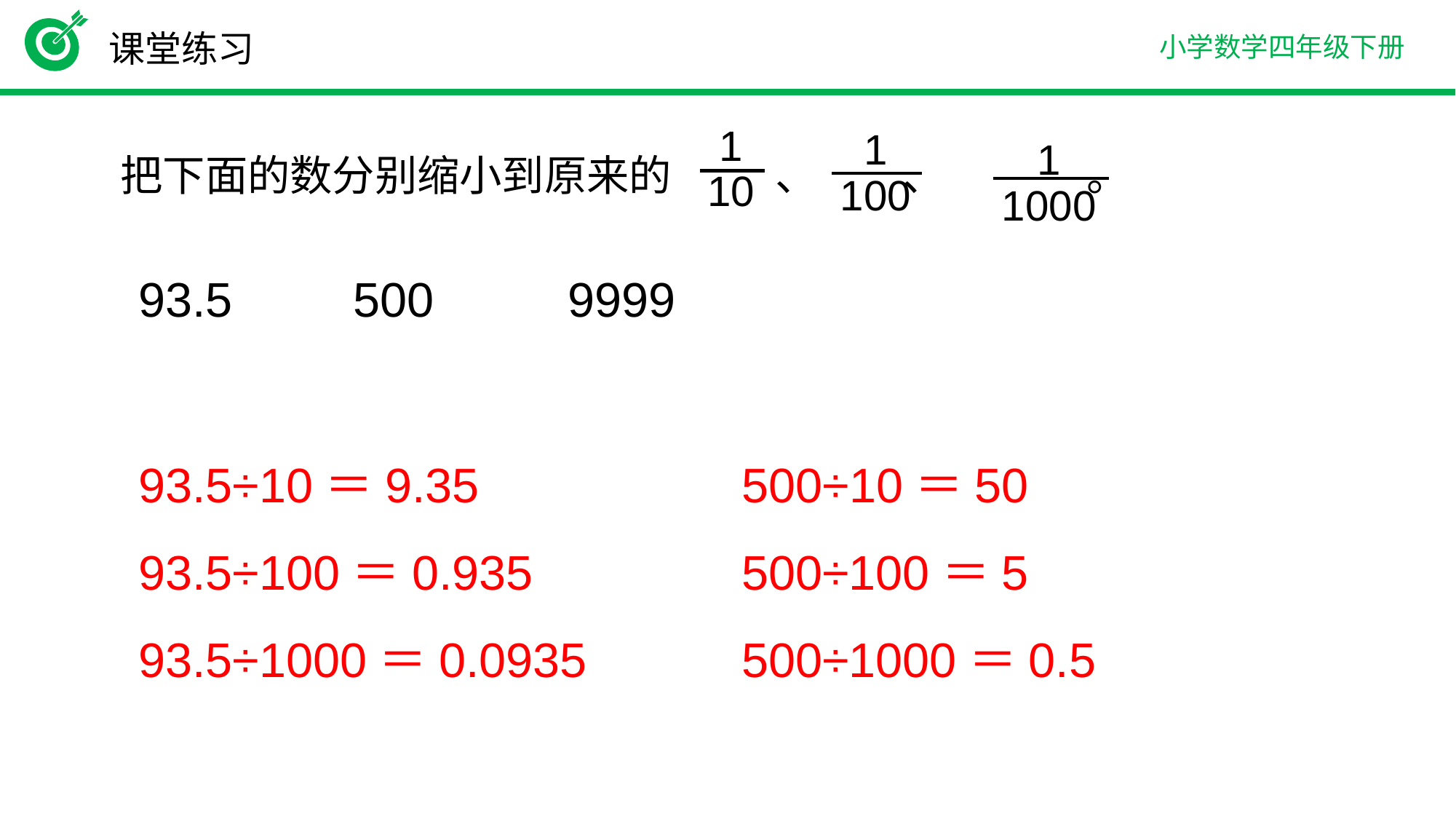

课堂练习
1
10
1
100
   把下面的数分别缩小到原来的           、         、               。
1
1000
93.5         500          9999
93.5÷10＝9.35
93.5÷100＝0.935
93.5÷1000＝0.0935
500÷10＝50
500÷100＝5
500÷1000＝0.5